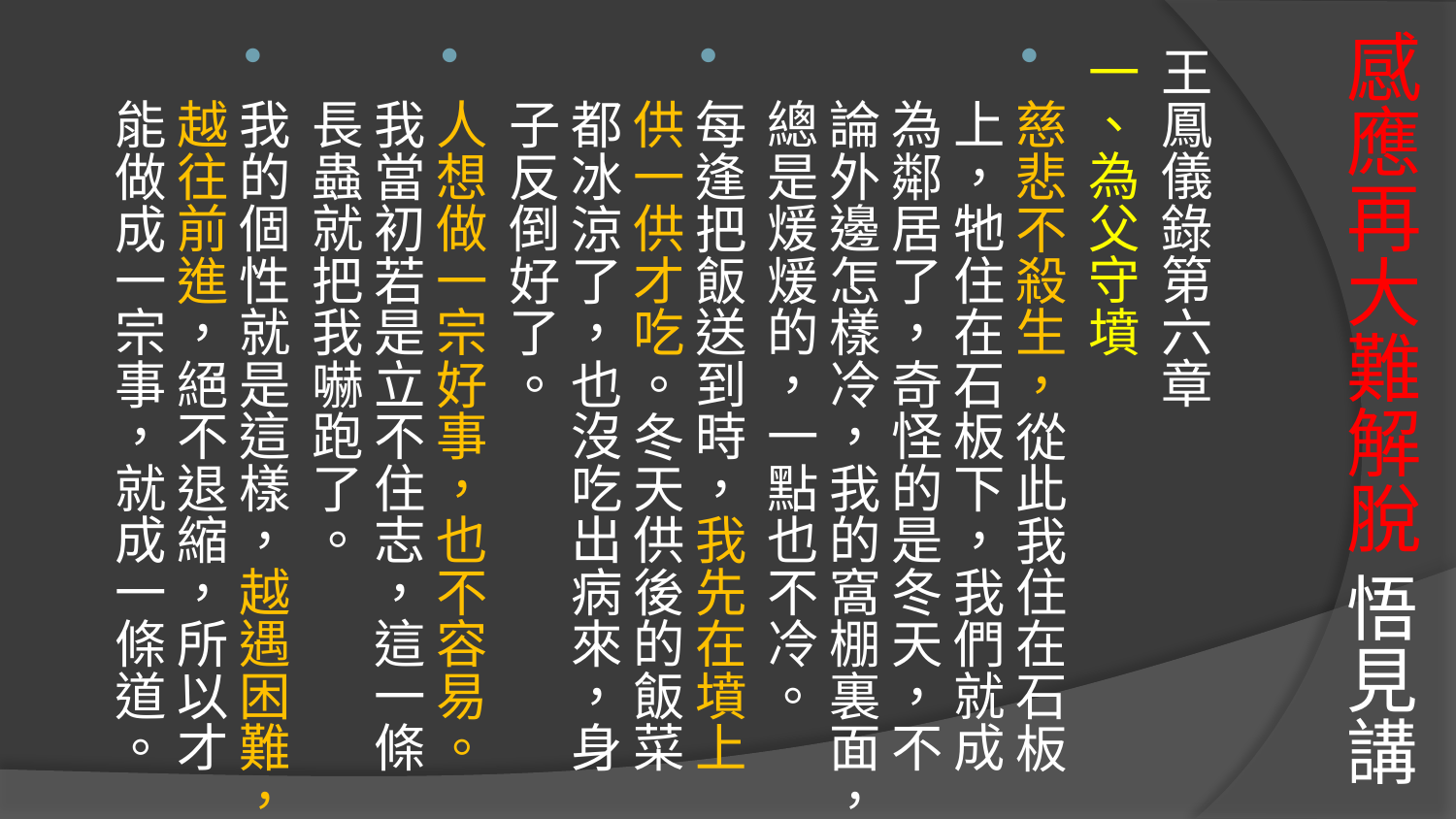

# 感應再大難解脫 悟見講
王鳳儀錄第六章
一、為父守墳
慈悲不殺生，從此我住在石板上，牠住在石板下，我們就成為鄰居了，奇怪的是冬天，不論外邊怎樣冷，我的窩棚裏面，總是煖煖的，一點也不冷。
每逢把飯送到時，我先在墳上供一供才吃。冬天供後的飯菜都冰涼了，也沒吃出病來，身子反倒好了。
人想做一宗好事，也不容易。我當初若是立不住志，這一條長蟲就把我嚇跑了。
我的個性就是這樣，越遇困難，越往前進，絕不退縮，所以才能做成一宗事，就成一條道。